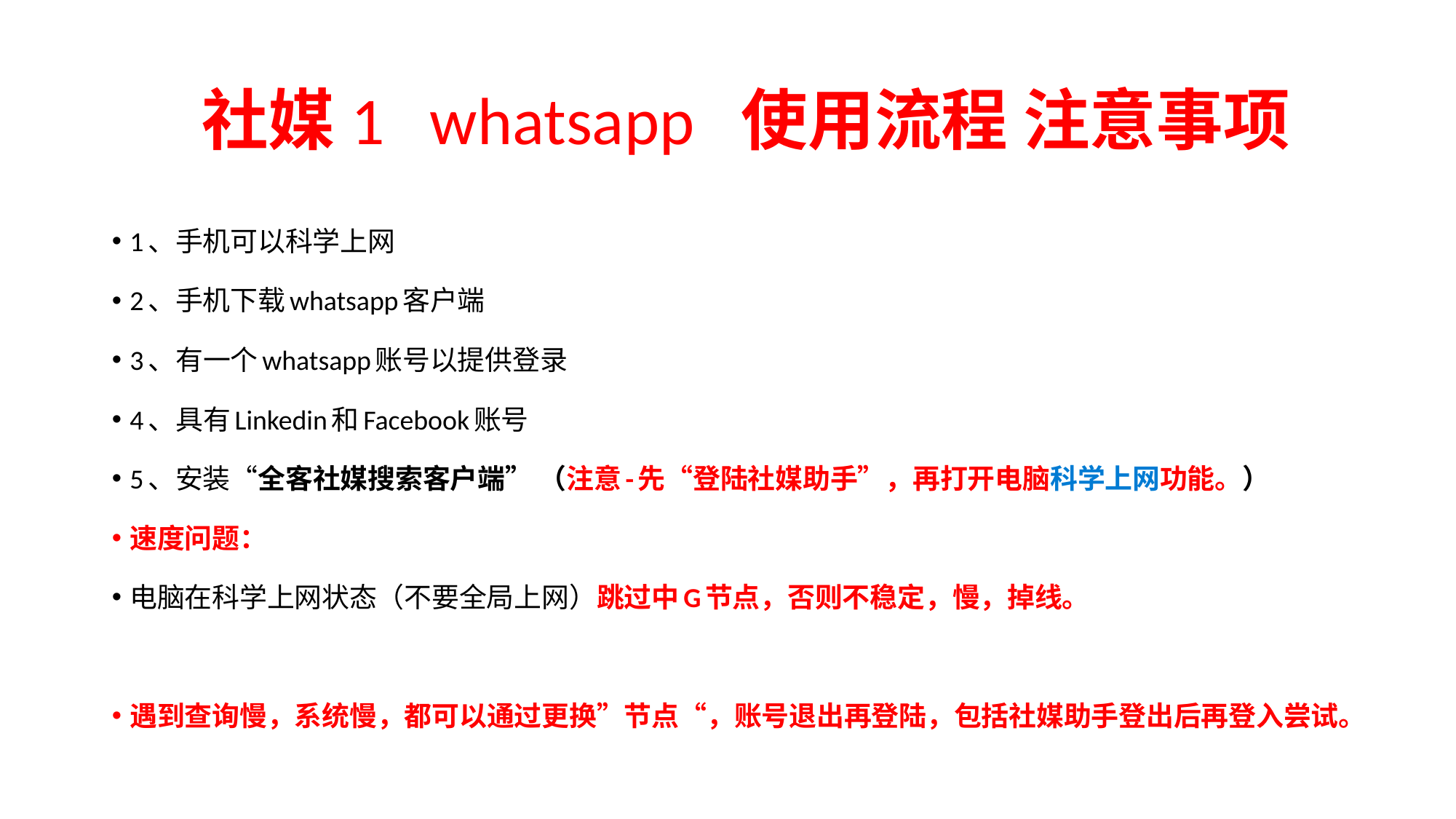

# 社媒1   whatsapp  使用流程 注意事项
1、手机可以科学上网
2、手机下载whatsapp客户端
3、有一个whatsapp账号以提供登录
4、具有Linkedin和Facebook账号
5、安装“全客社媒搜索客户端” （注意-先“登陆社媒助手”，再打开电脑科学上网功能。）
速度问题：
电脑在科学上网状态（不要全局上网）跳过中G节点，否则不稳定，慢，掉线。

遇到查询慢，系统慢，都可以通过更换”节点“，账号退出再登陆，包括社媒助手登出后再登入尝试。